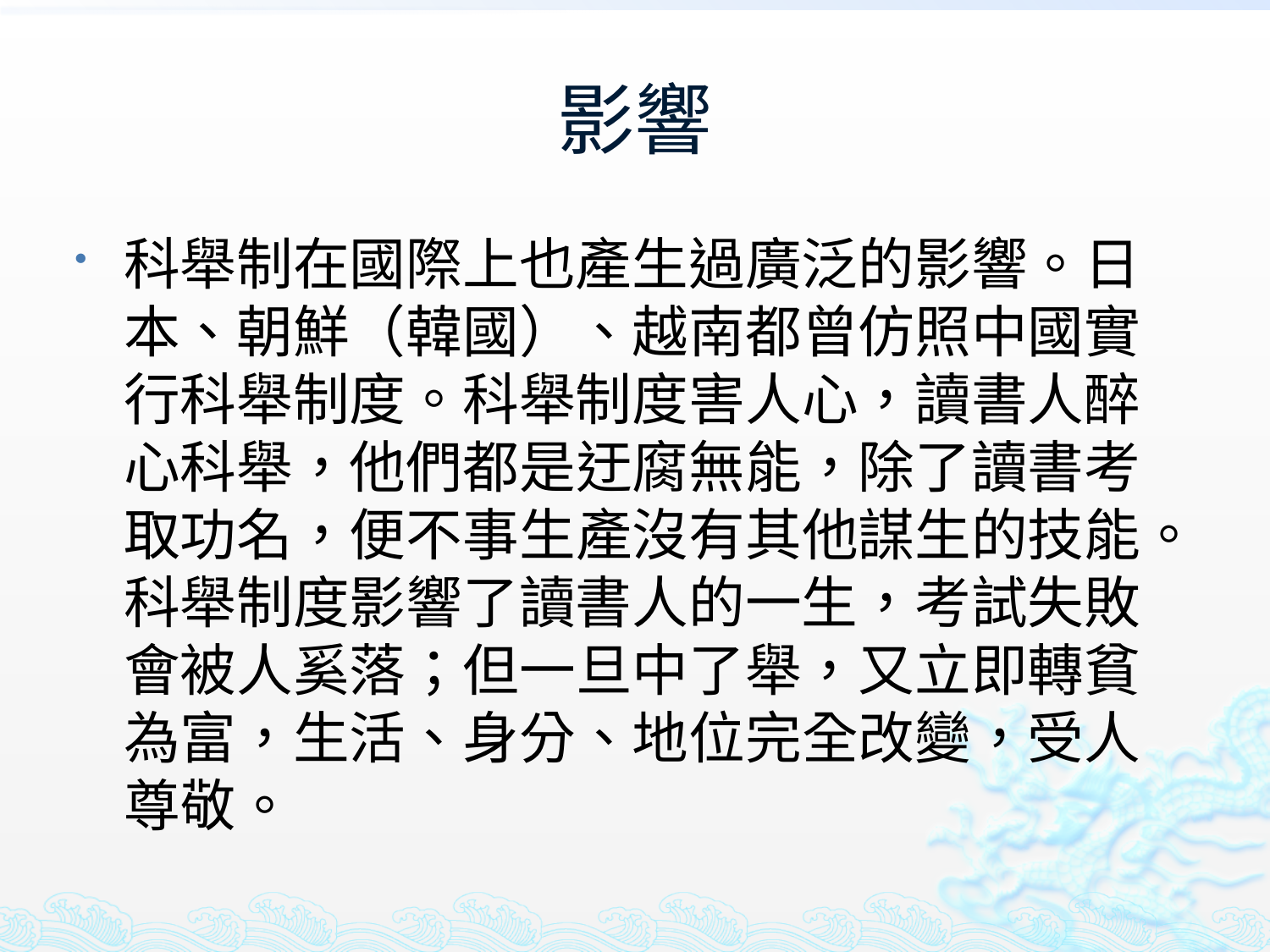

# 影響
科舉制在國際上也產生過廣泛的影響。日本、朝鮮（韓國）、越南都曾仿照中國實行科舉制度。科舉制度害人心，讀書人醉心科舉，他們都是迂腐無能，除了讀書考取功名，便不事生產沒有其他謀生的技能。科舉制度影響了讀書人的一生，考試失敗會被人奚落；但一旦中了舉，又立即轉貧為富，生活、身分、地位完全改變，受人尊敬。